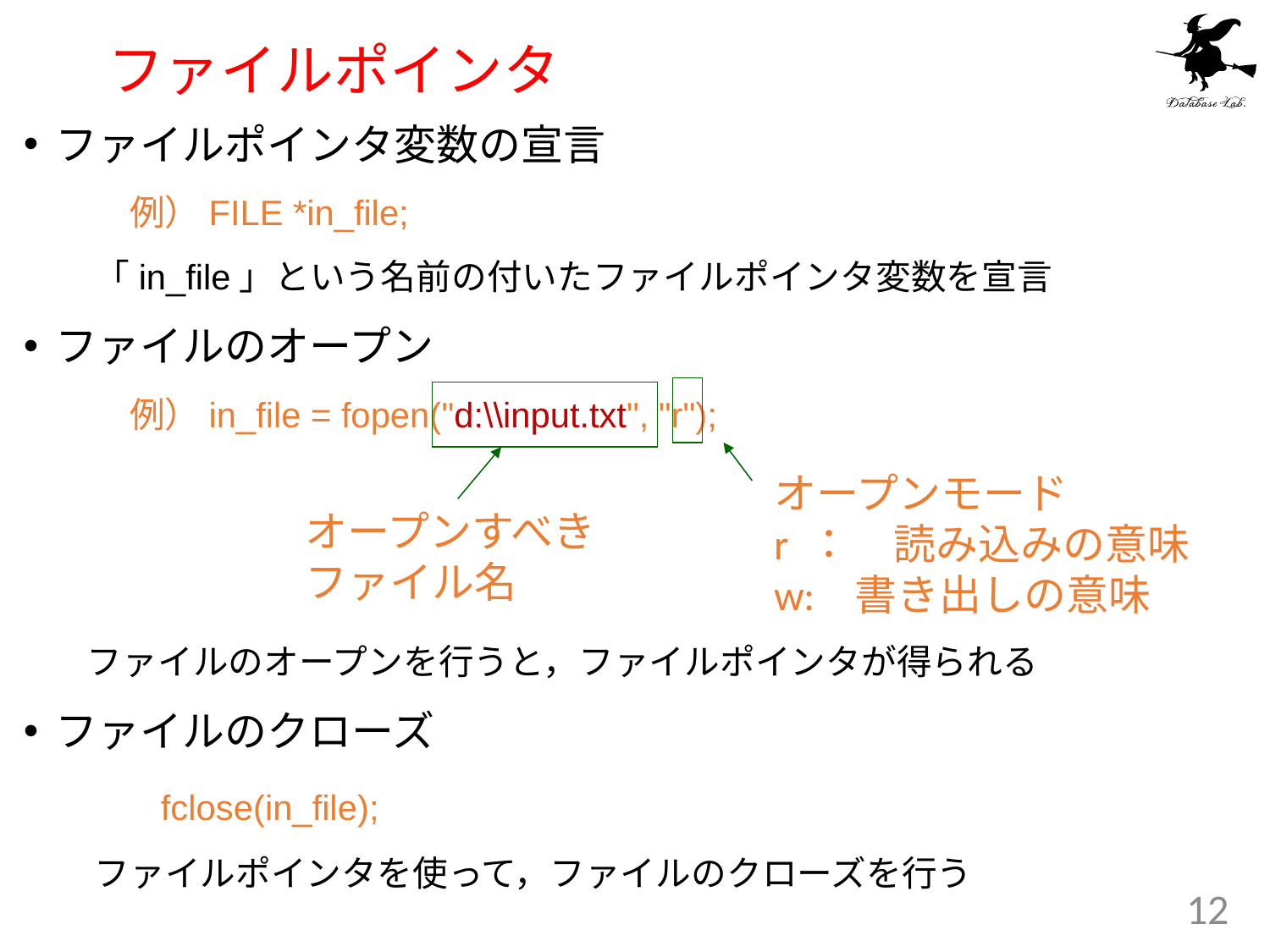

# ファイルポインタ
ファイルポインタ変数の宣言
　　　例）FILE *in_file;
        「in_file」という名前の付いたファイルポインタ変数を宣言
ファイルのオープン
　　　例）in_file = fopen("d:\\input.txt", "r");

　　ファイルのオープンを行うと，ファイルポインタが得られる
ファイルのクローズ
　　　fclose(in_file);
　　ファイルポインタを使って，ファイルのクローズを行う

オープンモード
r ：　読み込みの意味
w:   書き出しの意味
オープンすべき
ファイル名
12